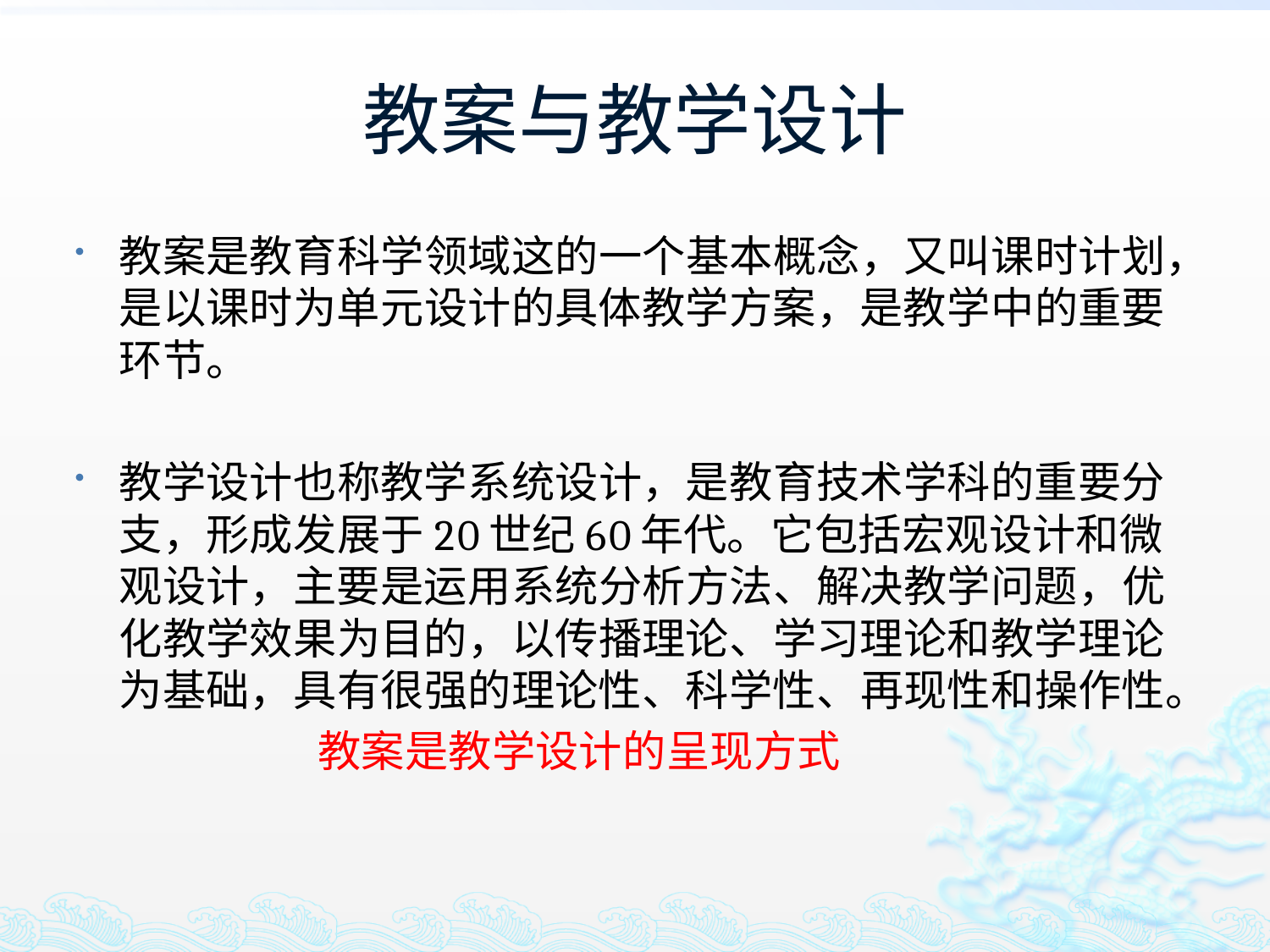

# 教案与教学设计
教案是教育科学领域这的一个基本概念，又叫课时计划，是以课时为单元设计的具体教学方案，是教学中的重要环节。

教学设计也称教学系统设计，是教育技术学科的重要分支，形成发展于20世纪60年代。它包括宏观设计和微观设计，主要是运用系统分析方法、解决教学问题，优化教学效果为目的，以传播理论、学习理论和教学理论为基础，具有很强的理论性、科学性、再现性和操作性。
                        教案是教学设计的呈现方式